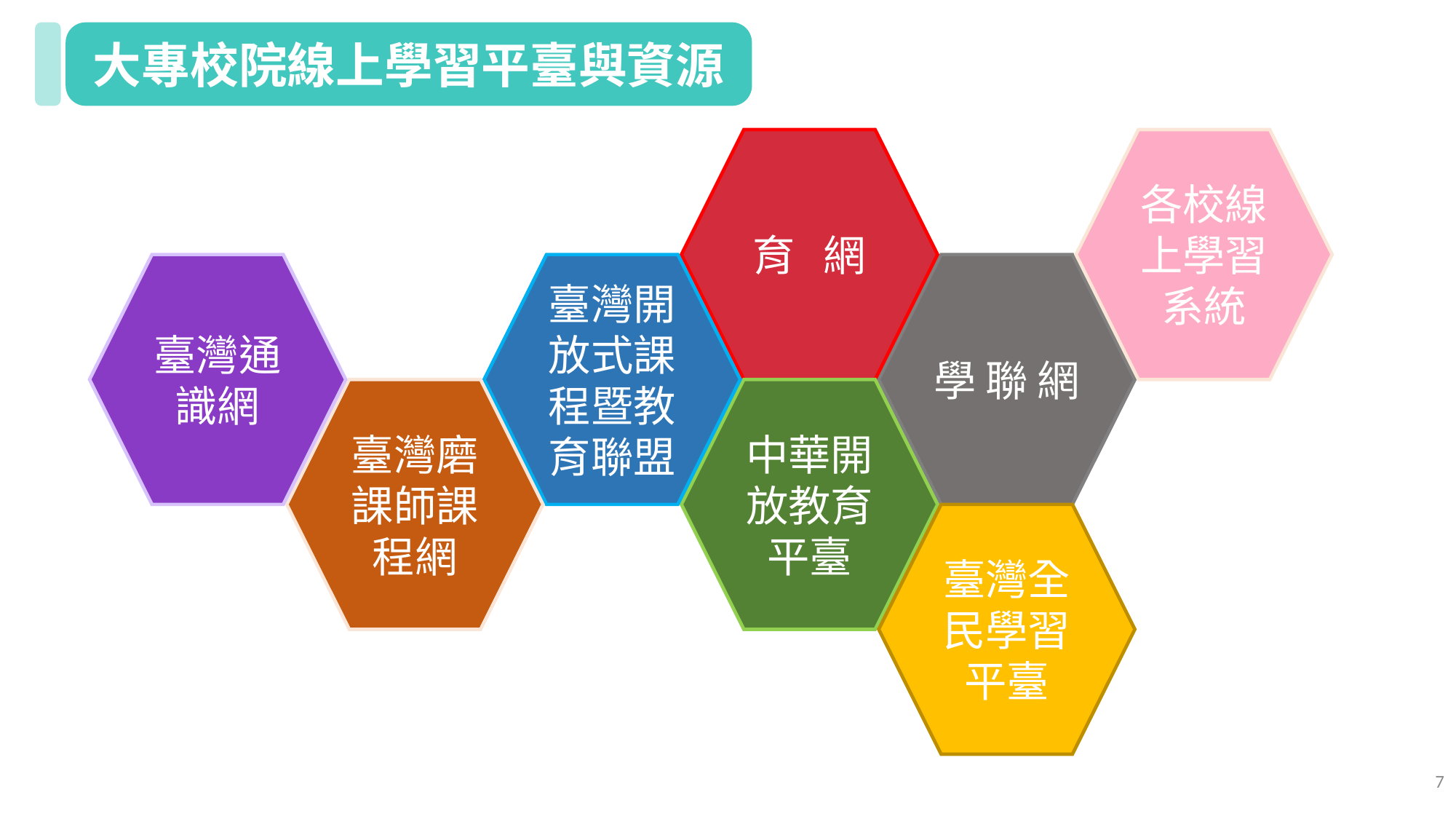

大專校院線上學習平臺與資源
育   網
各校線上學習系統
臺灣通識網
學 聯 網
臺灣開放式課程暨教育聯盟
中華開放教育平臺
臺灣磨課師課程網
臺灣全民學習平臺
7